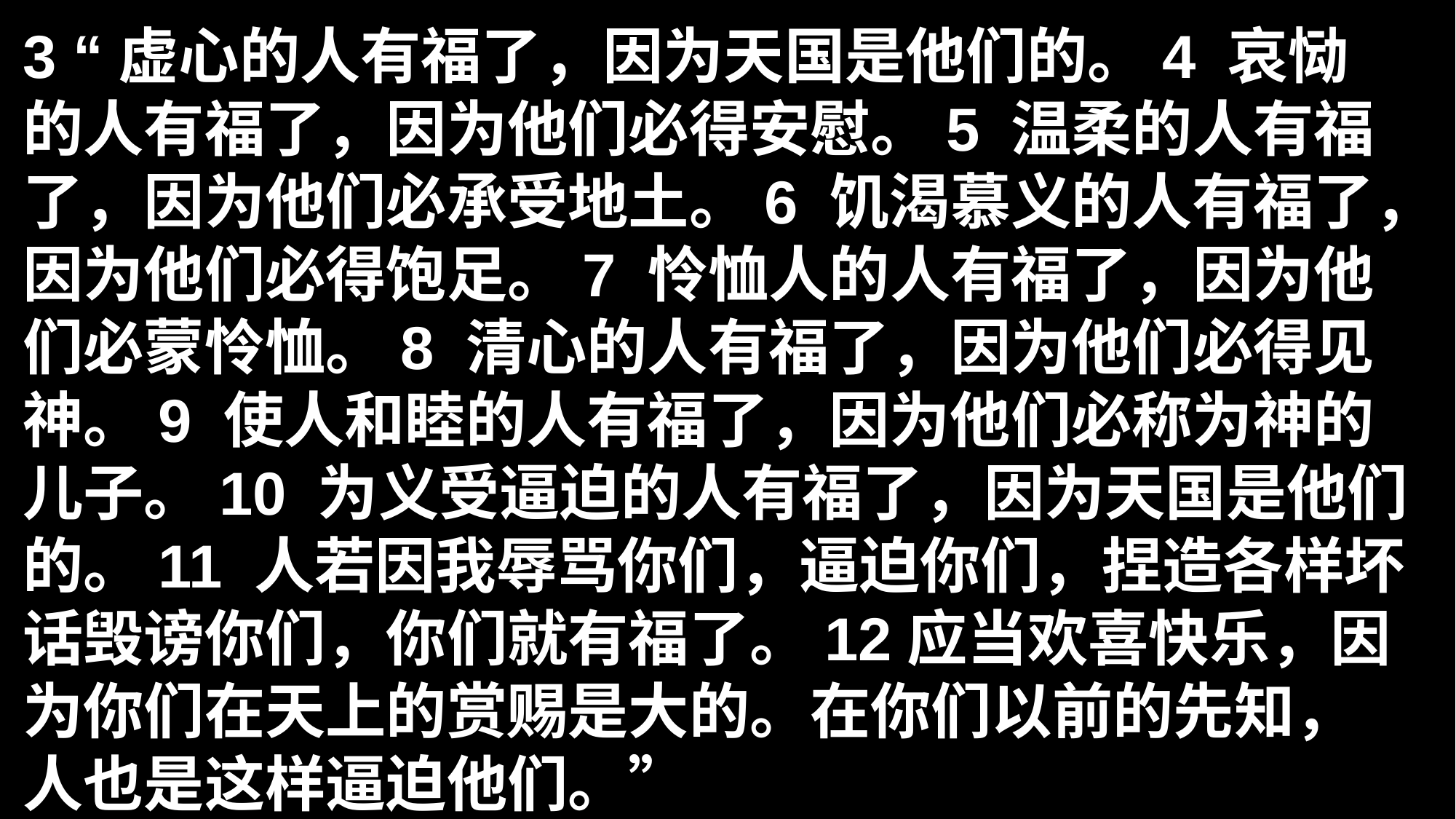

3 “虚心的人有福了，因为天国是他们的。4 哀恸的人有福了，因为他们必得安慰。5 温柔的人有福了，因为他们必承受地土。6 饥渴慕义的人有福了，因为他们必得饱足。7 怜恤人的人有福了，因为他们必蒙怜恤。8 清心的人有福了，因为他们必得见神。9 使人和睦的人有福了，因为他们必称为神的儿子。10 为义受逼迫的人有福了，因为天国是他们的。11 人若因我辱骂你们，逼迫你们，捏造各样坏话毁谤你们，你们就有福了。12应当欢喜快乐，因为你们在天上的赏赐是大的。在你们以前的先知，人也是这样逼迫他们。”